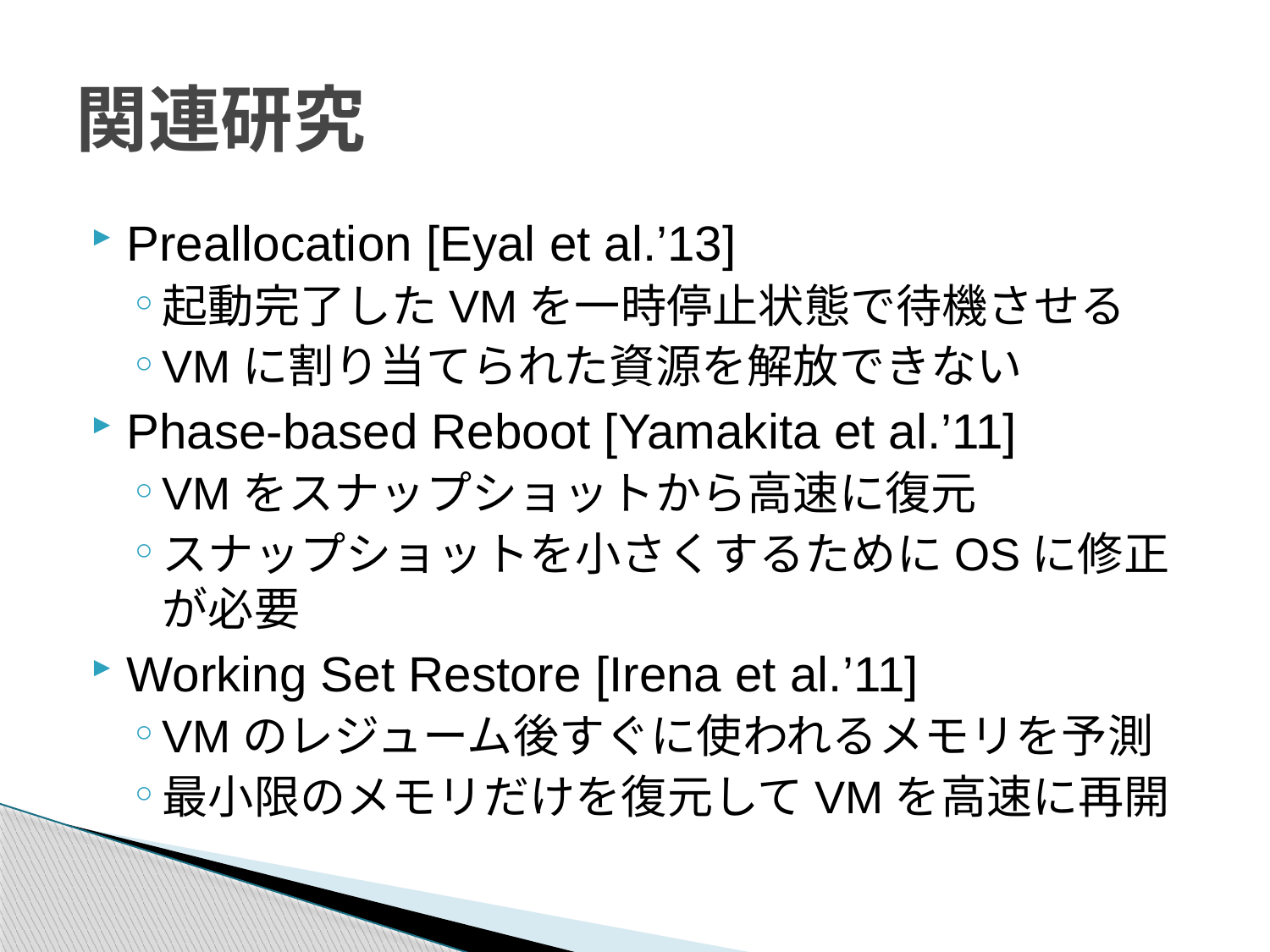

# 関連研究
Preallocation [Eyal et al.’13]
起動完了したVMを一時停止状態で待機させる
VMに割り当てられた資源を解放できない
Phase-based Reboot [Yamakita et al.’11]
VMをスナップショットから高速に復元
スナップショットを小さくするためにOSに修正が必要
Working Set Restore [Irena et al.’11]
VMのレジューム後すぐに使われるメモリを予測
最小限のメモリだけを復元してVMを高速に再開